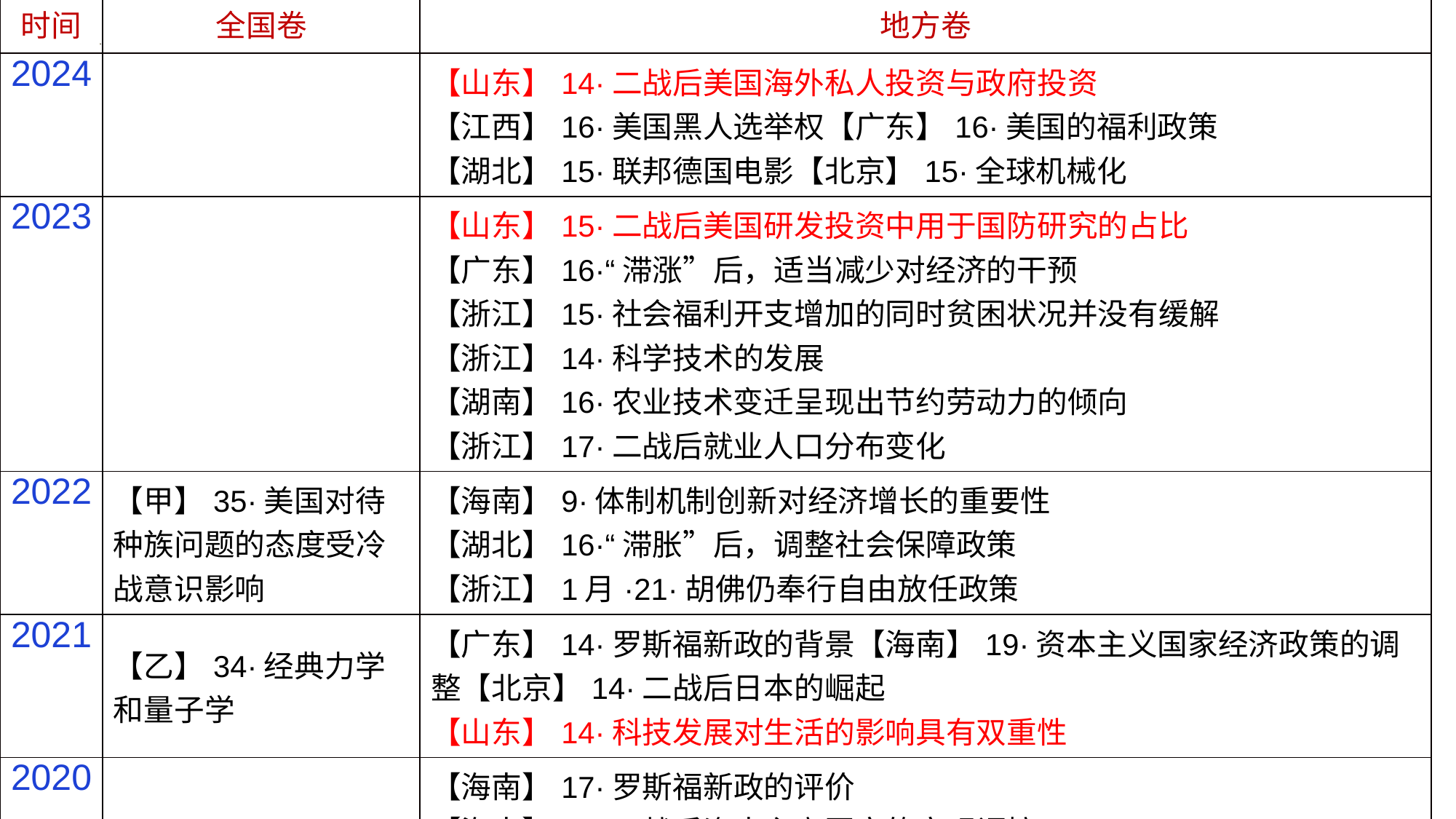

| 时间 | 全国卷 | 地方卷 |
| --- | --- | --- |
| 2024 |  | 【山东】14·二战后美国海外私人投资与政府投资 【江西】16·美国黑人选举权【广东】16·美国的福利政策 【湖北】15·联邦德国电影【北京】15·全球机械化 |
| 2023 |  | 【山东】15·二战后美国研发投资中用于国防研究的占比 【广东】16·“滞涨”后，适当减少对经济的干预 【浙江】15·社会福利开支增加的同时贫困状况并没有缓解 【浙江】14·科学技术的发展 【湖南】16·农业技术变迁呈现出节约劳动力的倾向 【浙江】17·二战后就业人口分布变化 |
| 2022 | 【甲】35·美国对待种族问题的态度受冷战意识影响 | 【海南】9·体制机制创新对经济增长的重要性 【湖北】16·“滞胀”后，调整社会保障政策 【浙江】1月·21·胡佛仍奉行自由放任政策 |
| 2021 | 【乙】34·经典力学和量子学 | 【广东】14·罗斯福新政的背景【海南】19·资本主义国家经济政策的调整【北京】14·二战后日本的崛起 【山东】14·科技发展对生活的影响具有双重性 |
| 2020 |  | 【海南】17·罗斯福新政的评价 【海南】18·二战后资本主义国家的宏观调控 【天津】12·胡佛与罗斯福应对大萧条措施的差异 【浙江】12·战后资本主义世界经济体系的形成 |